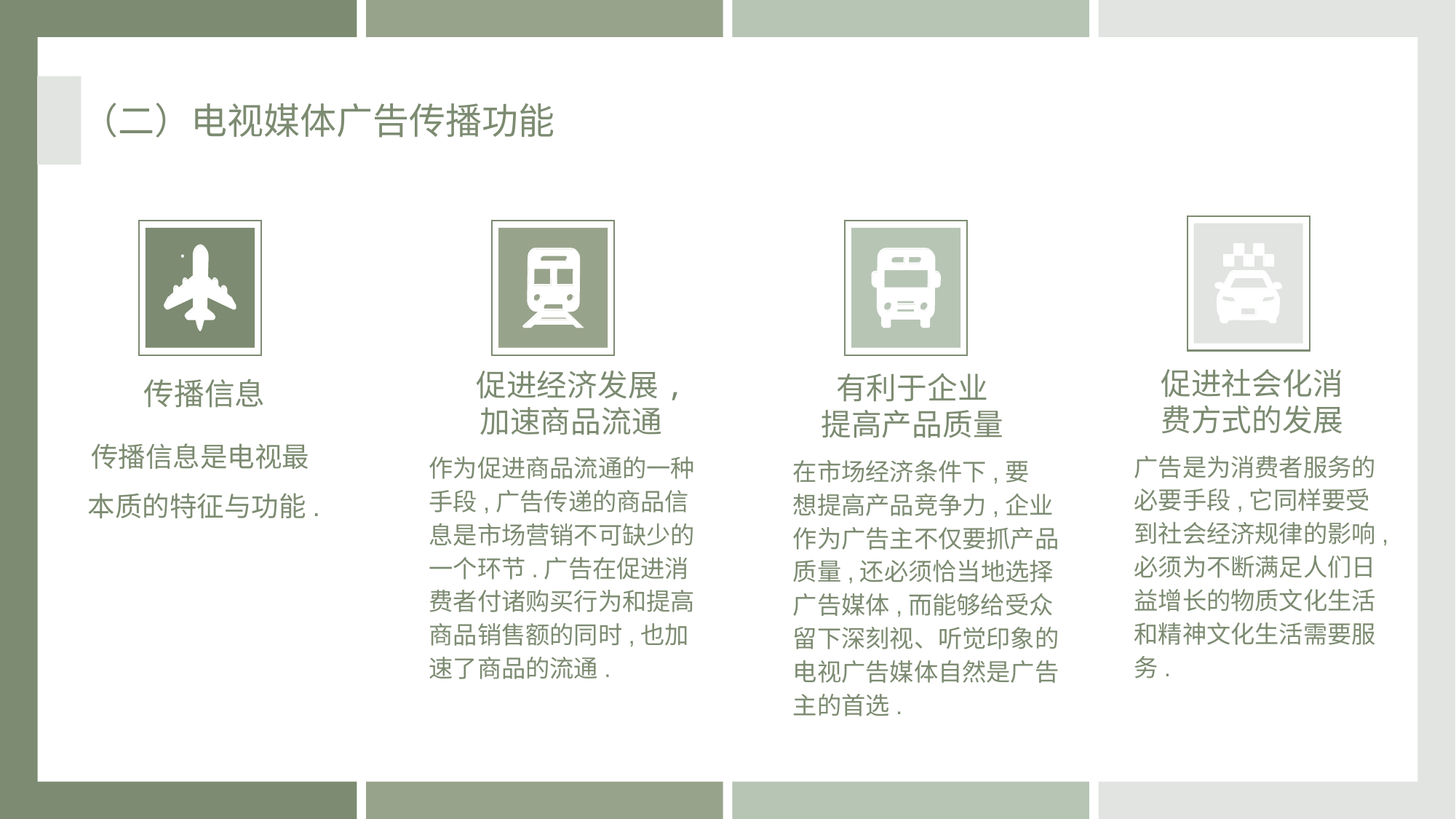

（二）电视媒体广告传播功能

促进社会化消费方式的发展
广告是为消费者服务的必要手段,它同样要受到社会经济规律的影响,必须为不断满足人们日益增长的物质文化生活和精神文化生活需要服务.

传播信息
传播信息是电视最本质的特征与功能.

促进经济发展,加速商品流通
作为促进商品流通的一种手段,广告传递的商品信息是市场营销不可缺少的一个环节.广告在促进消费者付诸购买行为和提高商品销售额的同时,也加速了商品的流通.

有利于企业
提高产品质量
在市场经济条件下,要
想提高产品竞争力,企业作为广告主不仅要抓产品质量,还必须恰当地选择广告媒体,而能够给受众留下深刻视、听觉印象的电视广告媒体自然是广告主的首选.